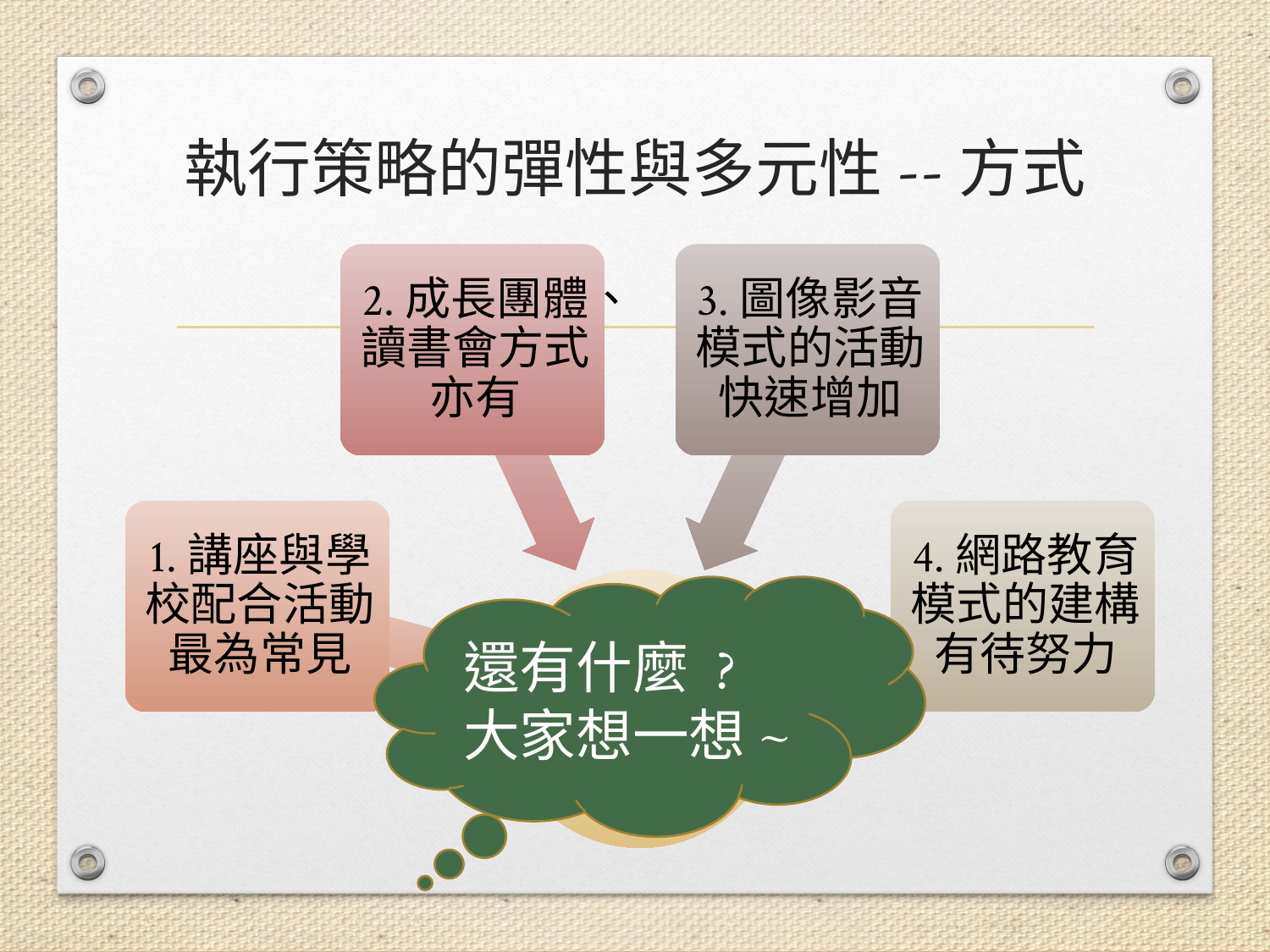

# 執行策略的彈性與多元性--方式
常見的執行方式
1.講座與學校配合活動最為常見
2.成長團體、讀書會方式亦有
3.圖像影音模式的活動快速增加
4.網路教育模式的建構有待努力
還有什麼 ?
大家想一想~